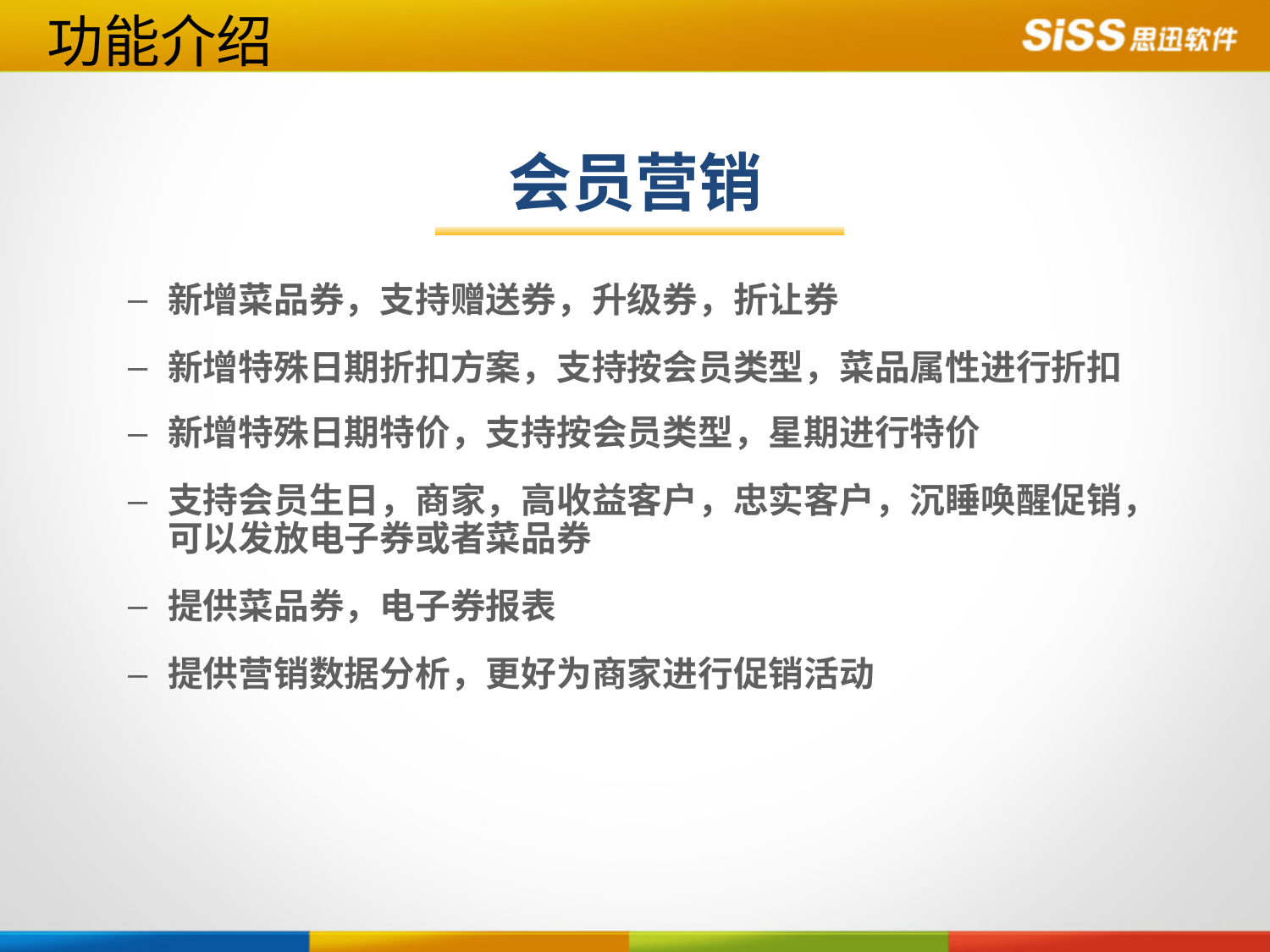

功能介绍
会员营销

新增菜品券，支持赠送券，升级券，折让券

新增特殊日期折扣方案，支持按会员类型，菜品属性进行折扣

新增特殊日期特价，支持按会员类型，星期进行特价

支持会员生日，商家，高收益客户，忠实客户，沉睡唤醒促销，可以发放电子券或者菜品券

提供菜品券，电子券报表

提供营销数据分析，更好为商家进行促销活动